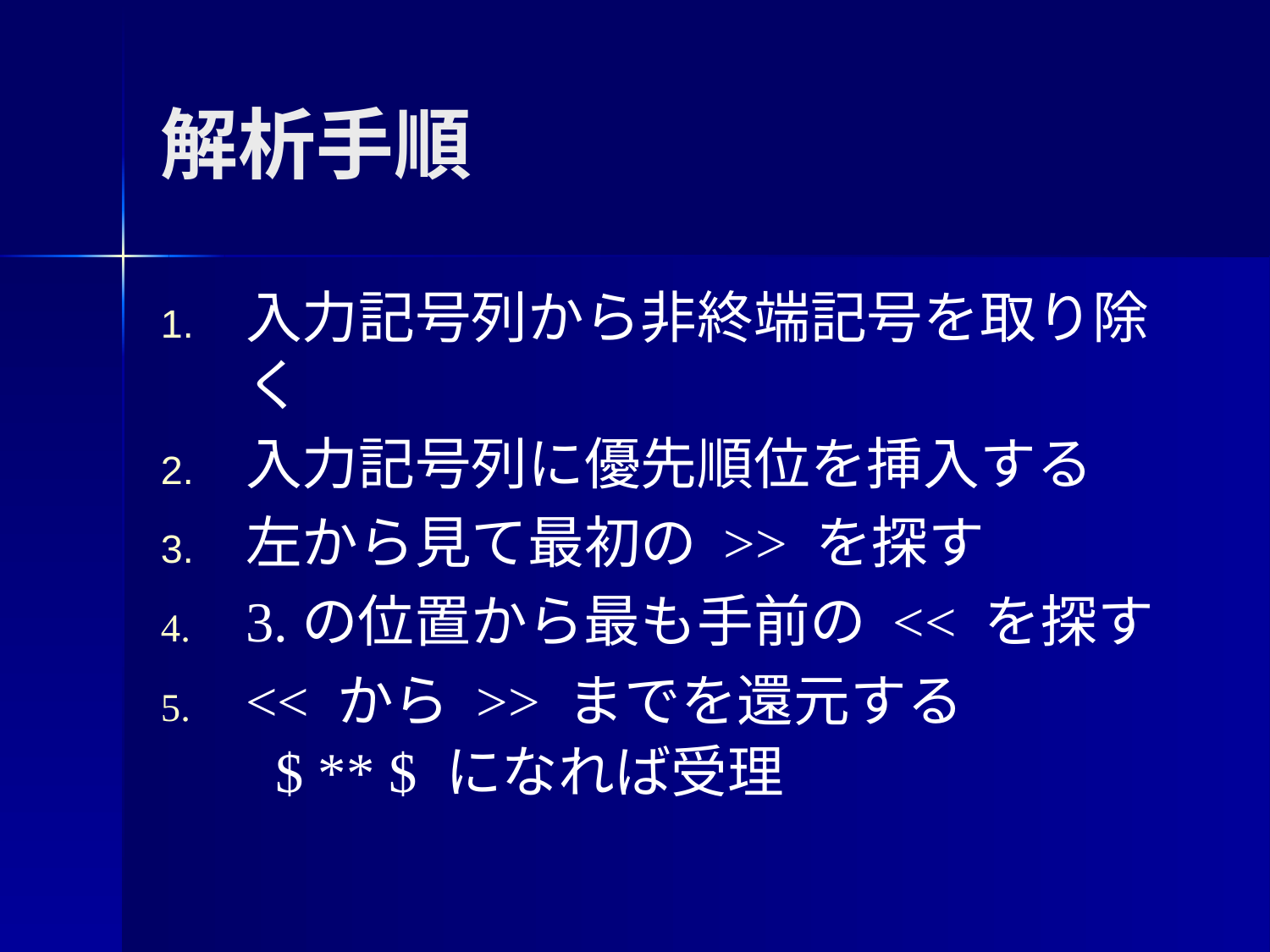

# 解析手順
入力記号列から非終端記号を取り除く
入力記号列に優先順位を挿入する
左から見て最初の >> を探す
3.の位置から最も手前の << を探す
<< から >> までを還元する
$ ** $ になれば受理